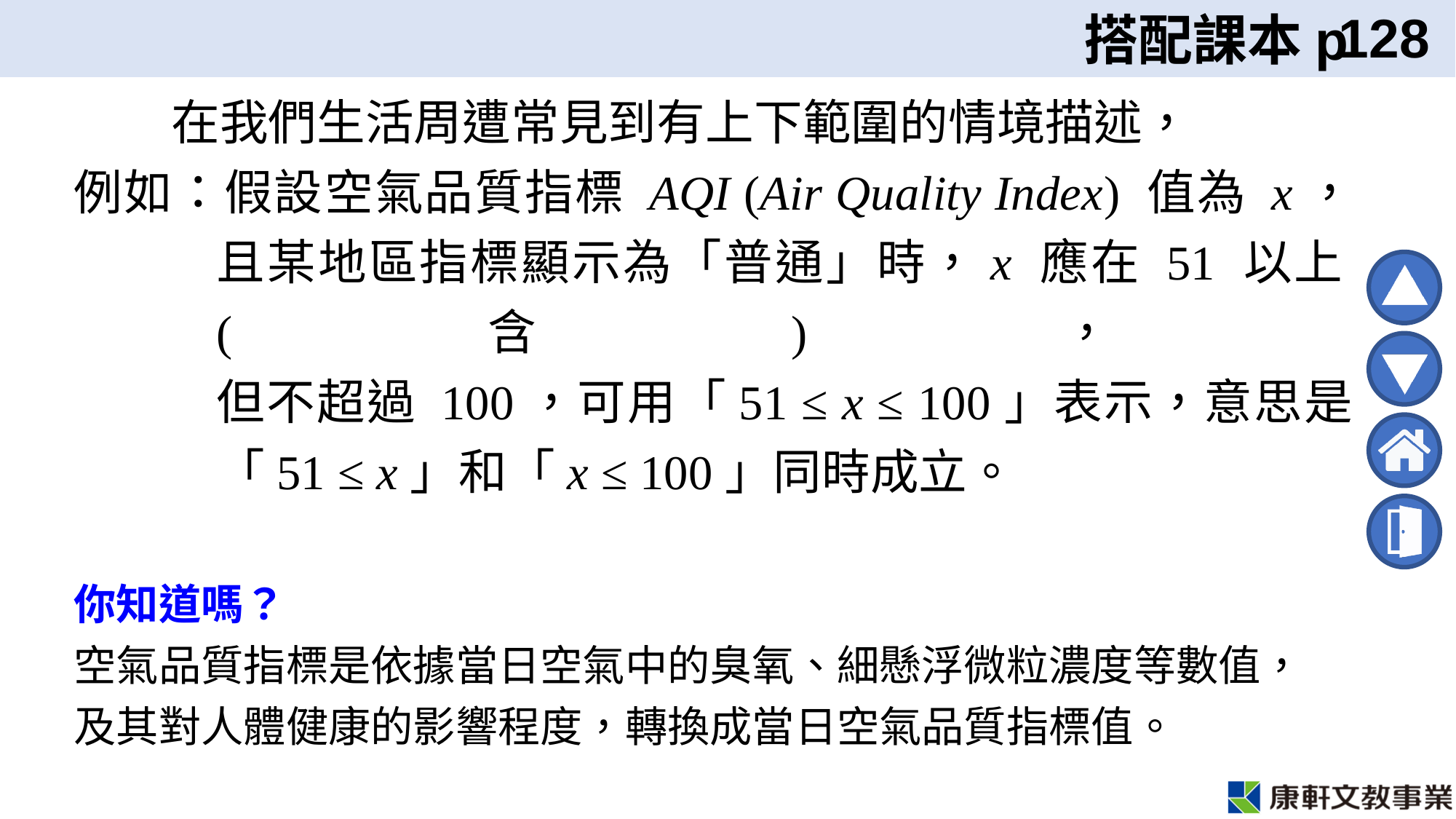

128
　　在我們生活周遭常見到有上下範圍的情境描述，
例如：假設空氣品質指標 AQI (Air Quality Index) 值為 x，且某地區指標顯示為「普通」時，x 應在 51 以上(含)，
但不超過 100，可用「51 ≤ x ≤ 100」表示，意思是
「51 ≤ x」和「x ≤ 100」同時成立。
你知道嗎？
空氣品質指標是依據當日空氣中的臭氧、細懸浮微粒濃度等數值，及其對人體健康的影響程度，轉換成當日空氣品質指標值。